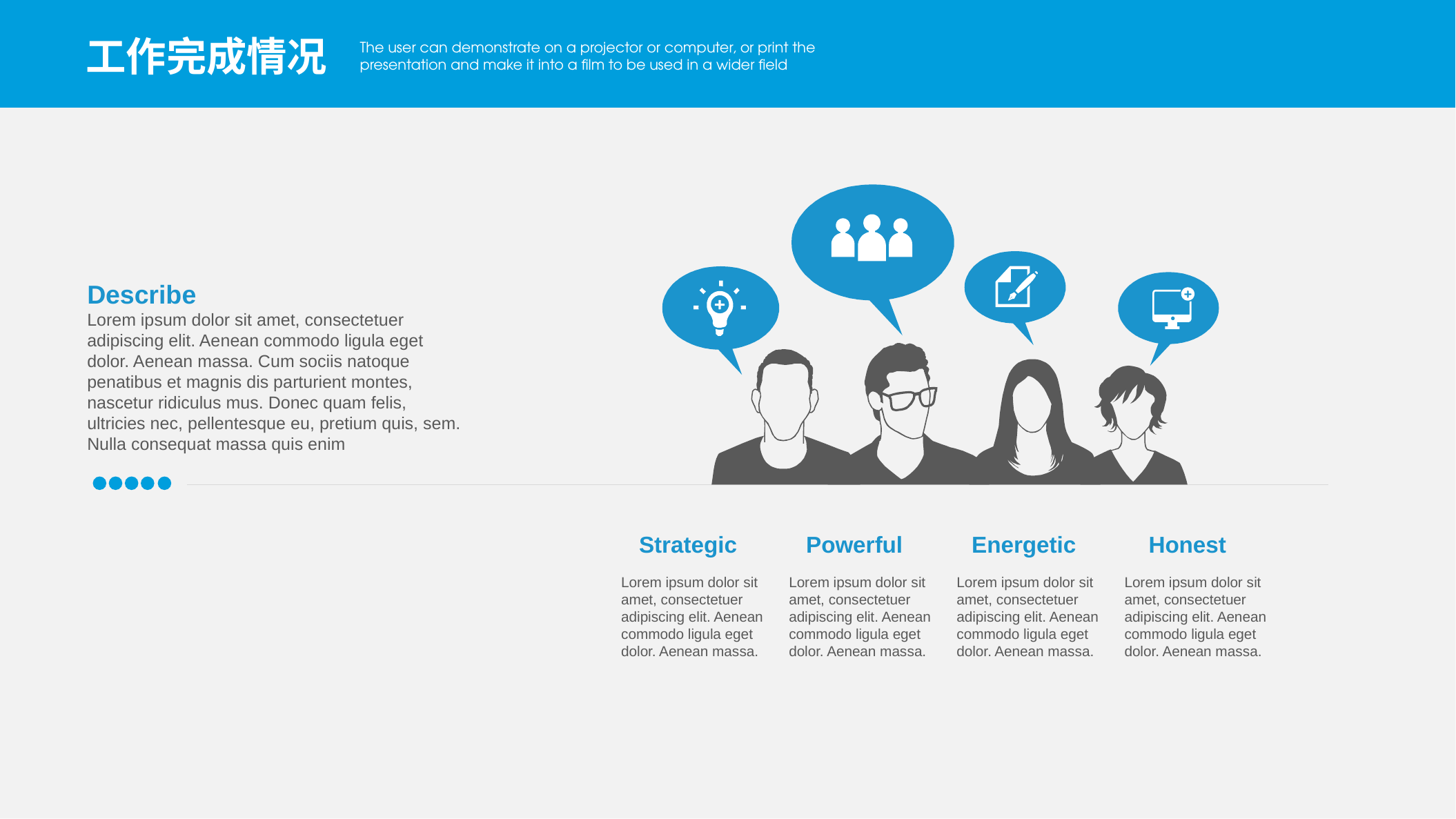

工作完成情况
The user can demonstrate on a projector or computer, or print the presentation and make it into a film to be used in a wider field

Describe

Lorem ipsum dolor sit amet, consectetuer adipiscing elit. Aenean commodo ligula eget dolor. Aenean massa. Cum sociis natoque penatibus et magnis dis parturient montes, nascetur ridiculus mus. Donec quam felis, ultricies nec, pellentesque eu, pretium quis, sem. Nulla consequat massa quis enim

Strategic
Powerful
Energetic
Honest
Lorem ipsum dolor sit amet, consectetuer adipiscing elit. Aenean commodo ligula eget dolor. Aenean massa.
Lorem ipsum dolor sit amet, consectetuer adipiscing elit. Aenean commodo ligula eget dolor. Aenean massa.
Lorem ipsum dolor sit amet, consectetuer adipiscing elit. Aenean commodo ligula eget dolor. Aenean massa.
Lorem ipsum dolor sit amet, consectetuer adipiscing elit. Aenean commodo ligula eget dolor. Aenean massa.